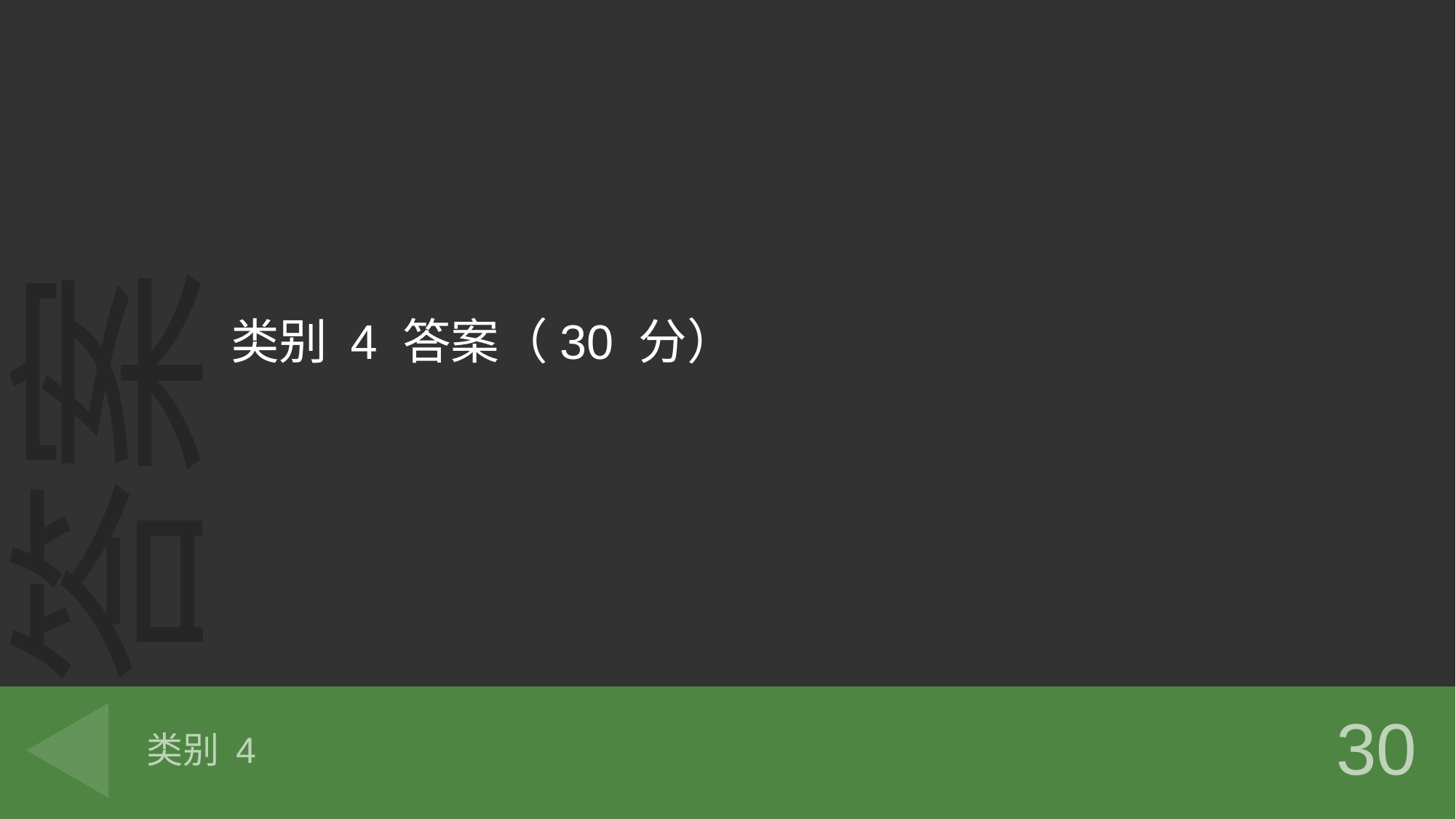

类别 4 答案（30 分）
# 类别 4
30